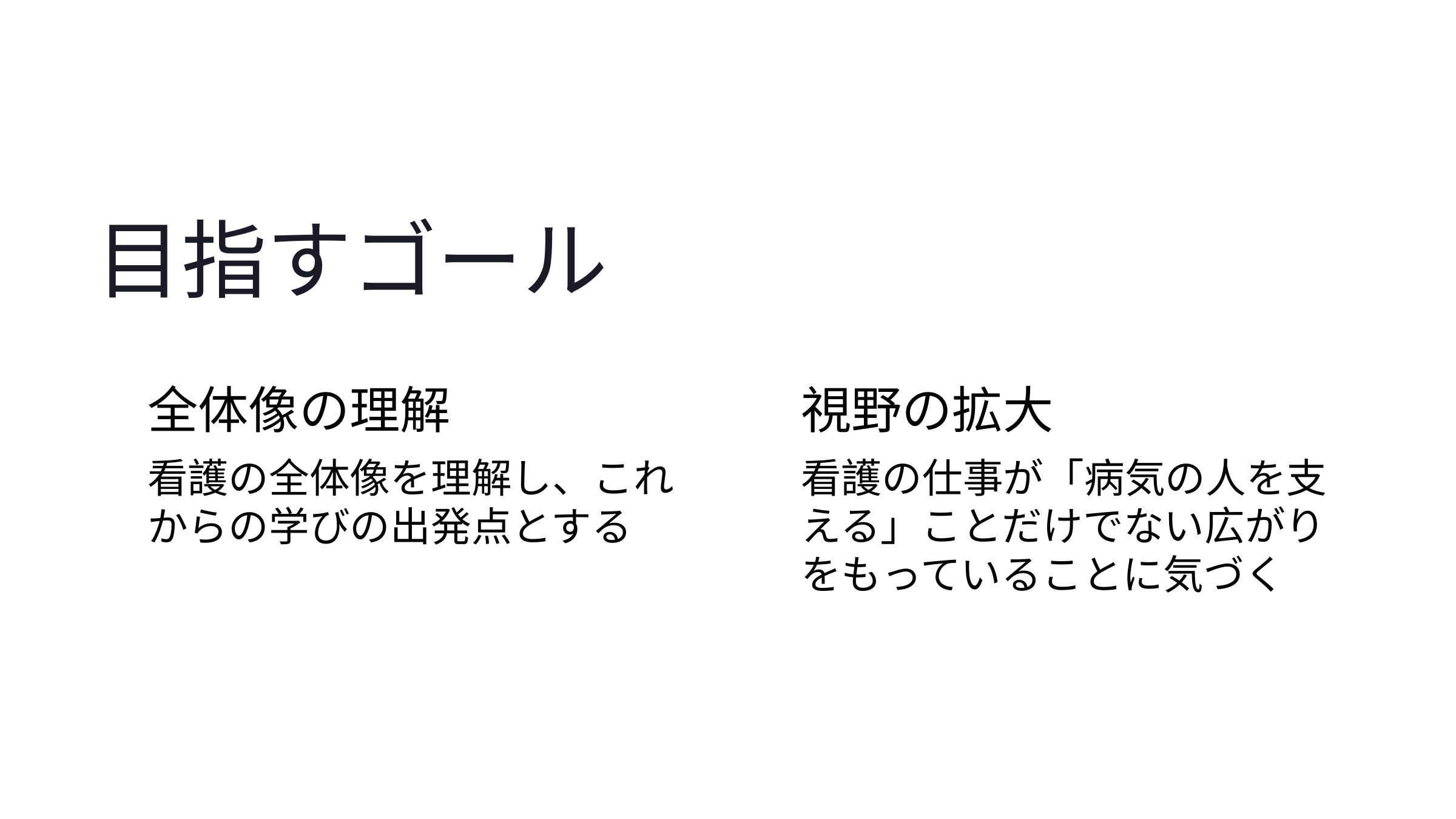

目指すゴール
全体像の理解
視野の拡大
看護の全体像を理解し、これからの学びの出発点とする
看護の仕事が「病気の人を支える」ことだけでない広がりをもっていることに気づく